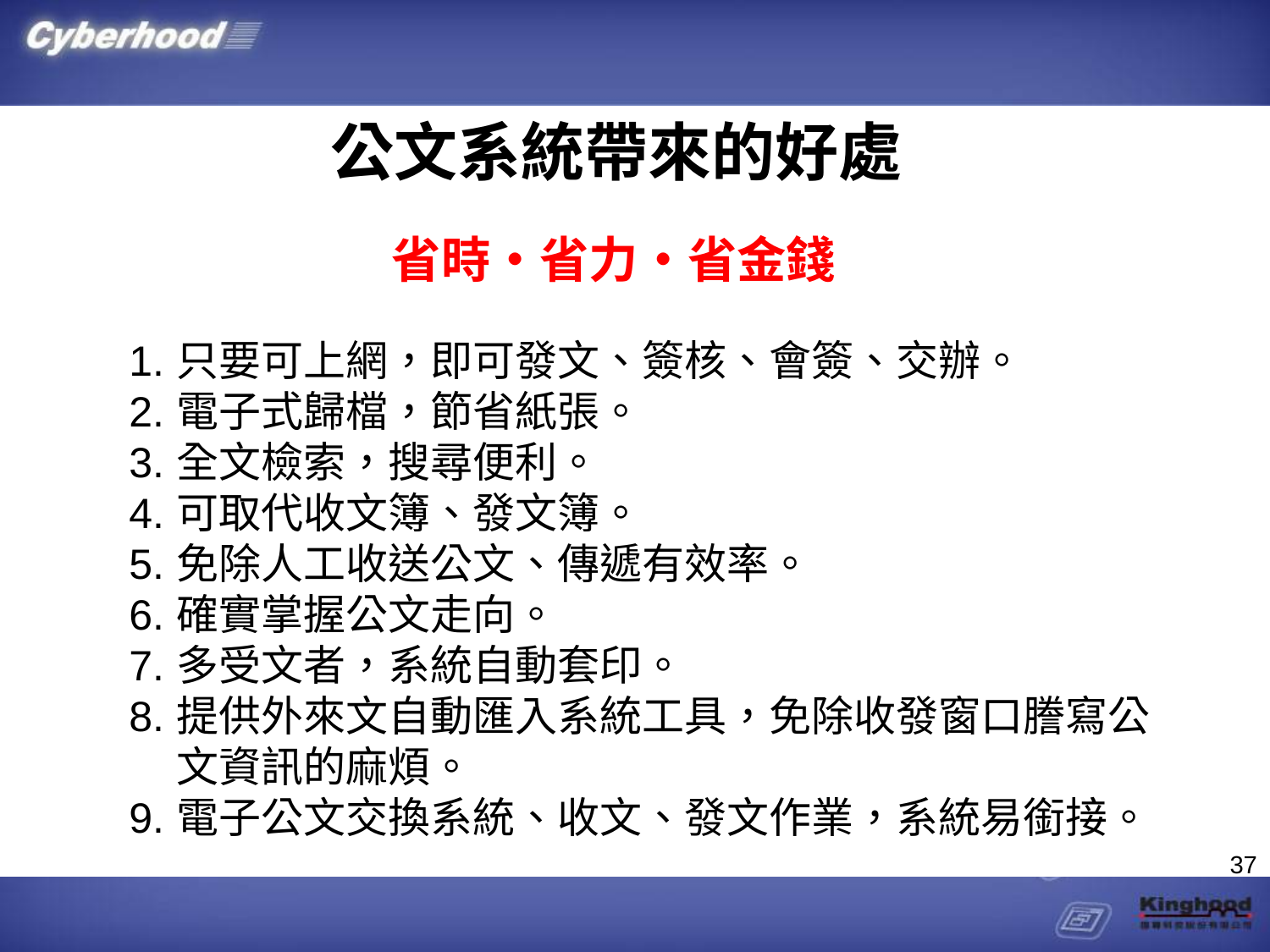

公文系統帶來的好處
省時‧省力‧省金錢
只要可上網，即可發文、簽核、會簽、交辦。
電子式歸檔，節省紙張。
全文檢索，搜尋便利。
可取代收文簿、發文簿。
免除人工收送公文、傳遞有效率。
確實掌握公文走向。
多受文者，系統自動套印。
提供外來文自動匯入系統工具，免除收發窗口謄寫公文資訊的麻煩。
電子公文交換系統、收文、發文作業，系統易銜接。
37